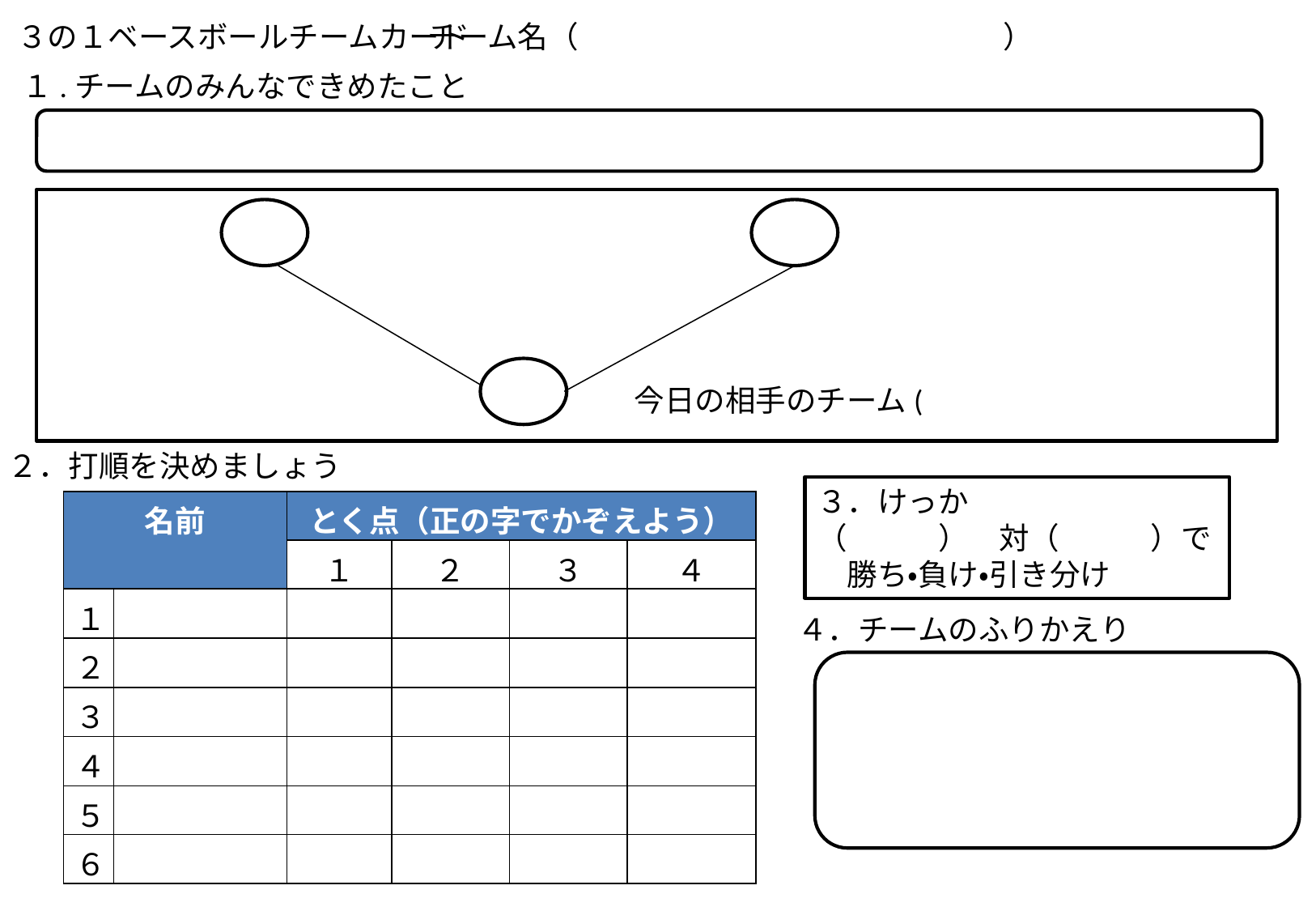

３の１ベースボールチームカード
チーム名（　　　　　　　　　　　　　　）
１.チームのみんなできめたこと

今日の相手のチーム(　　　　　　　　　　　　　)
２．打順を決めましょう
３．けっか
（　　　）　対（　　　）で
　勝ち・負け・引き分け
| 名前 |  | とく点（正の字でかぞえよう） |  |  |  |
| --- | --- | --- | --- | --- | --- |
|  |  | １ | ２ | ３ | ４ |
| １ |  |  |  |  |  |
| ２ |  |  |  |  |  |
| ３ |  |  |  |  |  |
| ４ |  |  |  |  |  |
| ５ |  |  |  |  |  |
| ６ |  |  |  |  |  |
４．チームのふりかえり